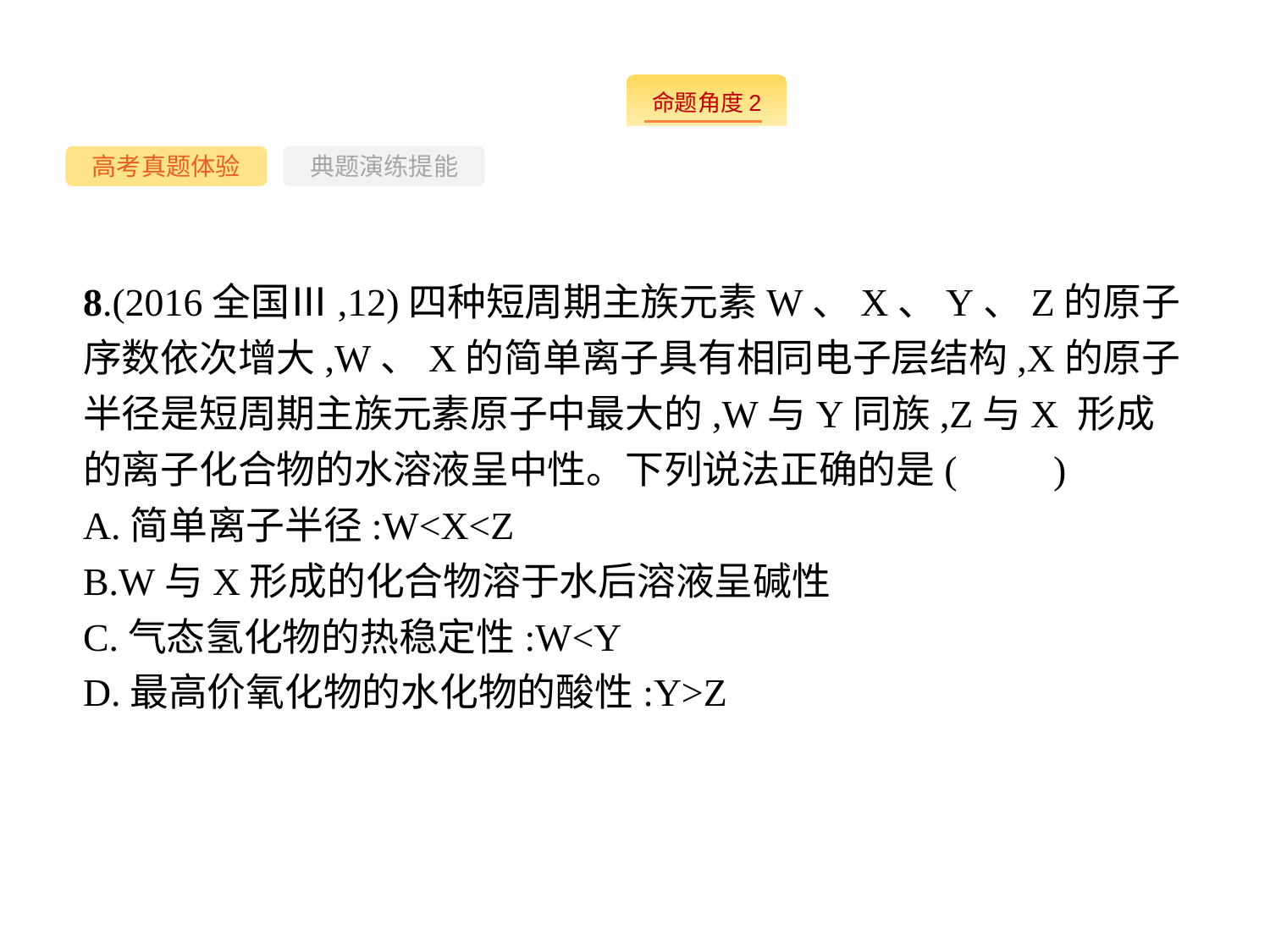

-47-
高考真题体验
典题演练提能
8.(2016全国Ⅲ,12)四种短周期主族元素W、X、Y、Z的原子序数依次增大,W、X的简单离子具有相同电子层结构,X的原子半径是短周期主族元素原子中最大的,W与Y同族,Z与X 形成的离子化合物的水溶液呈中性。下列说法正确的是(　　)
A.简单离子半径:W<X<Z
B.W与X形成的化合物溶于水后溶液呈碱性
C.气态氢化物的热稳定性:W<Y
D.最高价氧化物的水化物的酸性:Y>Z